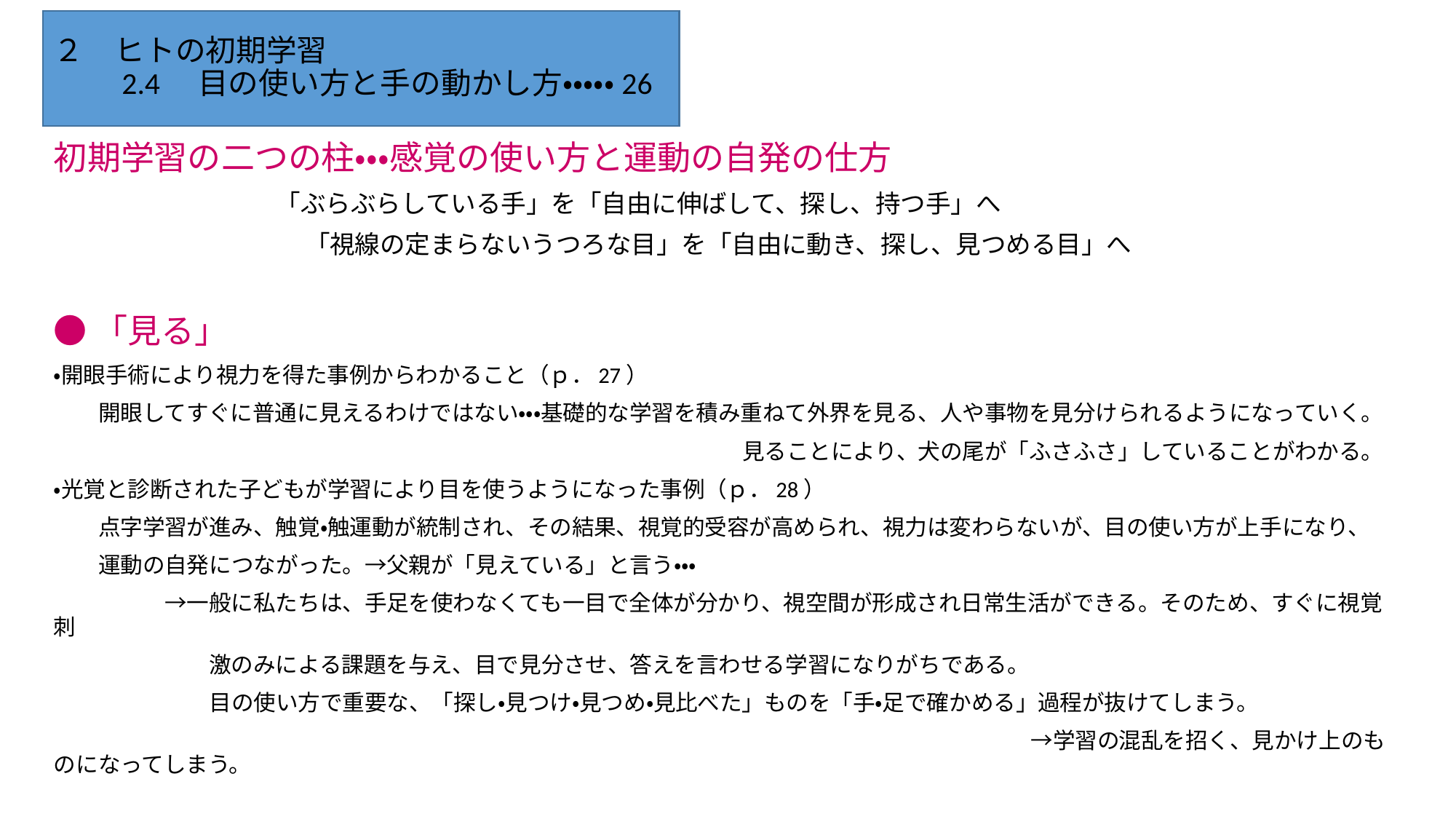

# ２　ヒトの初期学習
　　2.4　目の使い方と手の動かし方・・・・・26
初期学習の二つの柱・・・感覚の使い方と運動の自発の仕方
　　　　　　　　　　「ぶらぶらしている手」を「自由に伸ばして、探し、持つ手」へ
　　　　　　　　　　「視線の定まらないうつろな目」を「自由に動き、探し、見つめる目」へ

●「見る」
・開眼手術により視力を得た事例からわかること（ｐ．27）
　　開眼してすぐに普通に見えるわけではない・・・基礎的な学習を積み重ねて外界を見る、人や事物を見分けられるようになっていく。
　　　　　　　　　　　　　　　　　　　　　　　　　　　　　　　見ることにより、犬の尾が「ふさふさ」していることがわかる。
・光覚と診断された子どもが学習により目を使うようになった事例（ｐ．28）
　　点字学習が進み、触覚・触運動が統制され、その結果、視覚的受容が高められ、視力は変わらないが、目の使い方が上手になり、
　　運動の自発につながった。→父親が「見えている」と言う・・・
　　　　　→一般に私たちは、手足を使わなくても一目で全体が分かり、視空間が形成され日常生活ができる。そのため、すぐに視覚刺
　　　　　　　激のみによる課題を与え、目で見分させ、答えを言わせる学習になりがちである。
　　　　　　　目の使い方で重要な、「探し・見つけ・見つめ・見比べた」ものを「手・足で確かめる」過程が抜けてしまう。
　　　　　　　　　　　　　　　　　　　　　　　　　　　　　　　　　　　　　　　　　　　　→学習の混乱を招く、見かけ上のものになってしまう。